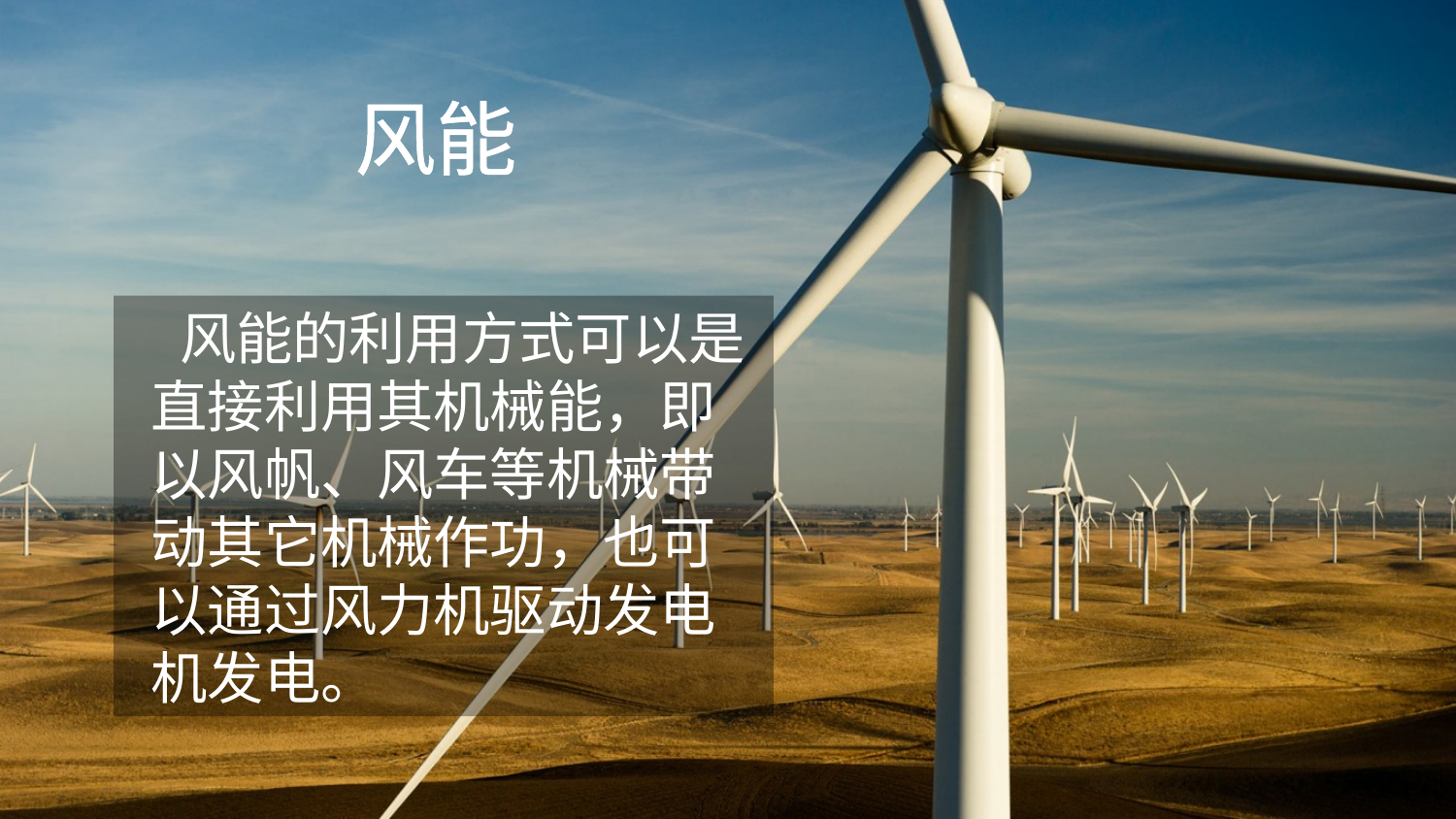

风能
   风能的利用方式可以是直接利用其机械能，即以风帆、风车等机械带动其它机械作功，也可以通过风力机驱动发电机发电。